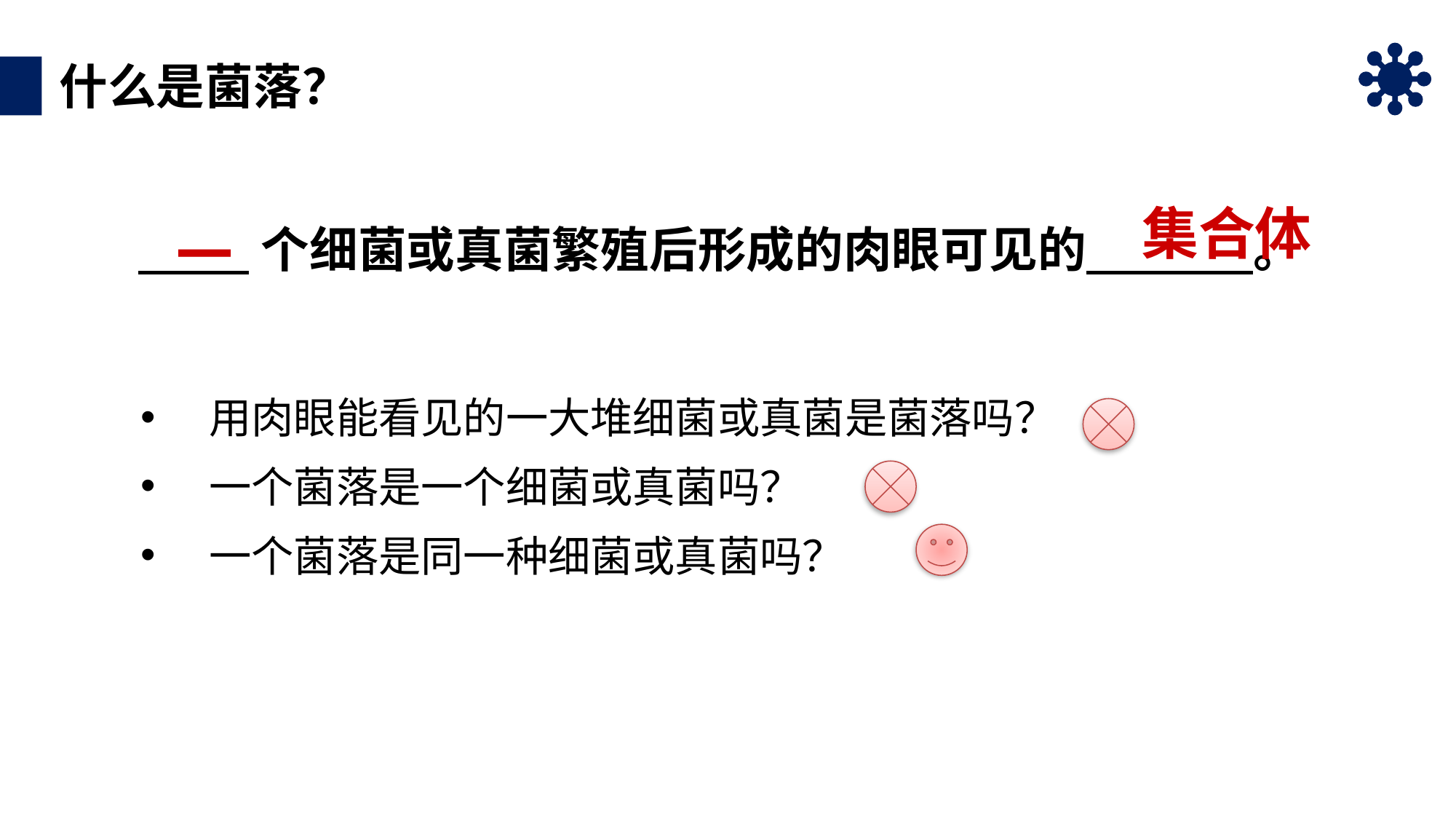

什么是菌落？

集合体
              个细菌或真菌繁殖后形成的肉眼可见的               。
一
用肉眼能看见的一大堆细菌或真菌是菌落吗？
一个菌落是一个细菌或真菌吗？
一个菌落是同一种细菌或真菌吗？